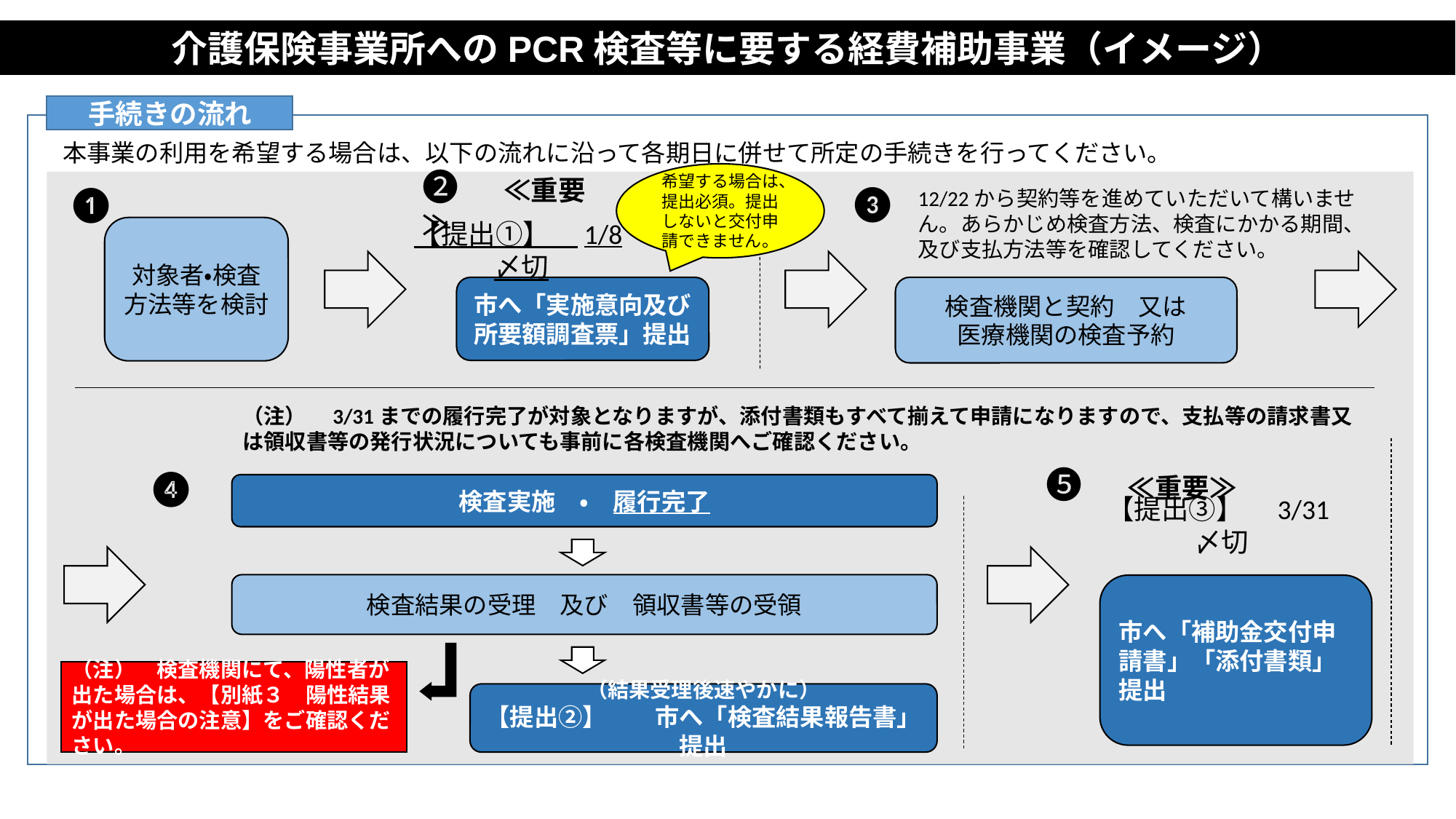

介護保険事業所へのPCR検査等に要する経費補助事業（イメージ）
手続きの流れ

　本事業の利用を希望する場合は、以下の流れに沿って各期日に併せて所定の手続きを行ってください。

希望する場合は、提出必須。提出しないと交付申請できません。

❸
❶
❷　≪重要≫
12/22から契約等を進めていただいて構いません。あらかじめ検査方法、検査にかかる期間、及び支払方法等を確認してください。
対象者・検査方法等を検討
【提出①】　1/8〆切

市へ「実施意向及び所要額調査票」提出
検査機関と契約　又は
医療機関の検査予約
（注）　3/31までの履行完了が対象となりますが、添付書類もすべて揃えて申請になりますので、支払等の請求書又は領収書等の発行状況についても事前に各検査機関へご確認ください。
❺　≪重要≫
❹
検査実施　・　履行完了
【提出③】　3/31〆切

検査結果の受理　及び　領収書等の受領
市へ「補助金交付申請書」「添付書類」提出

（注）　検査機関にて、陽性者が出た場合は、【別紙３　陽性結果が出た場合の注意】をご確認ください。
（結果受理後速やかに）
【提出②】　　市へ「検査結果報告書」提出